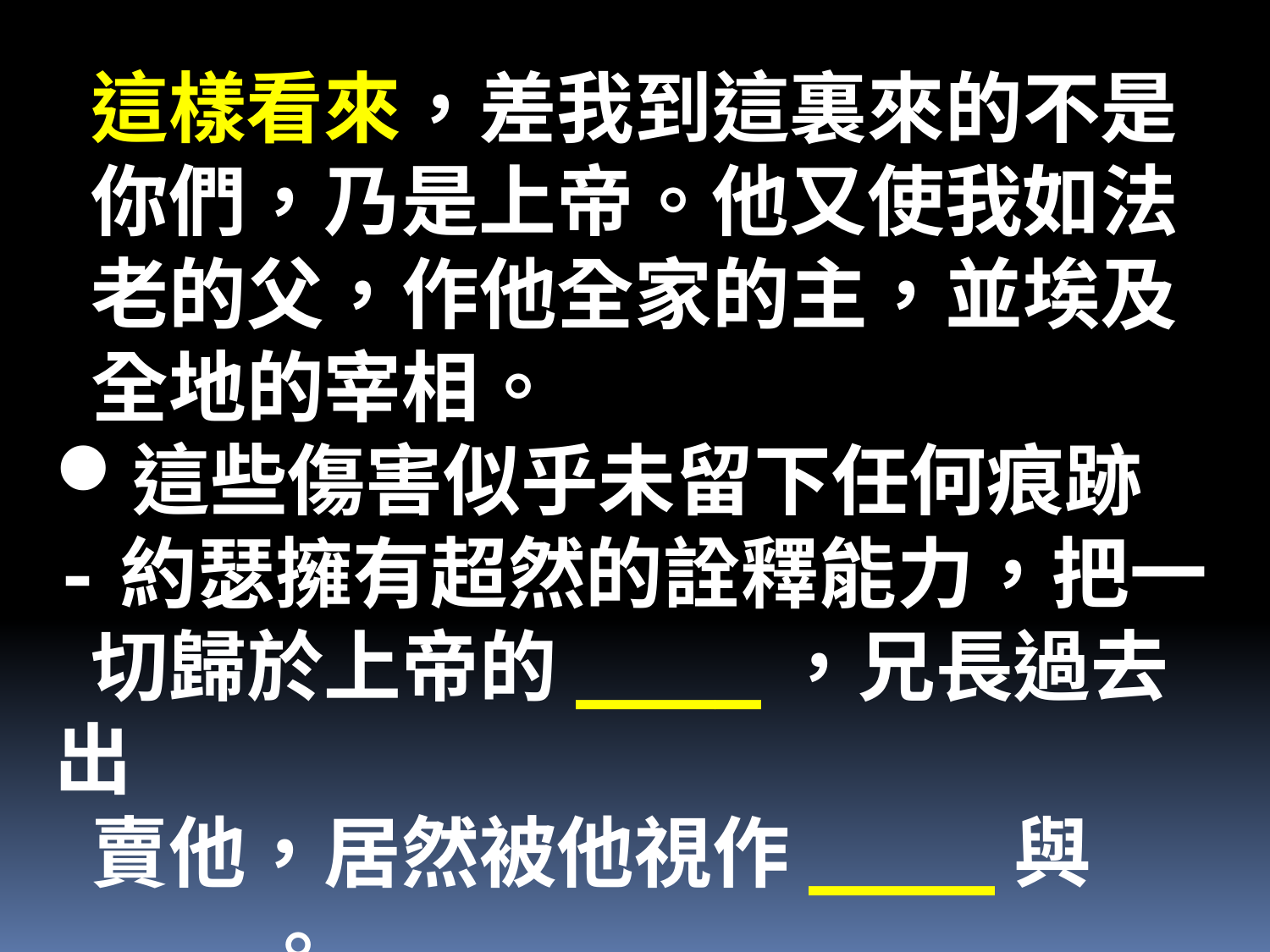

這樣看來，差我到這裏來的不是
 你們，乃是上帝。他又使我如法
 老的父，作他全家的主，並埃及
 全地的宰相。
這些傷害似乎未留下任何痕跡
-約瑟擁有超然的詮釋能力，把一
 切歸於上帝的____，兄長過去出
 賣他，居然被他視作____與____。